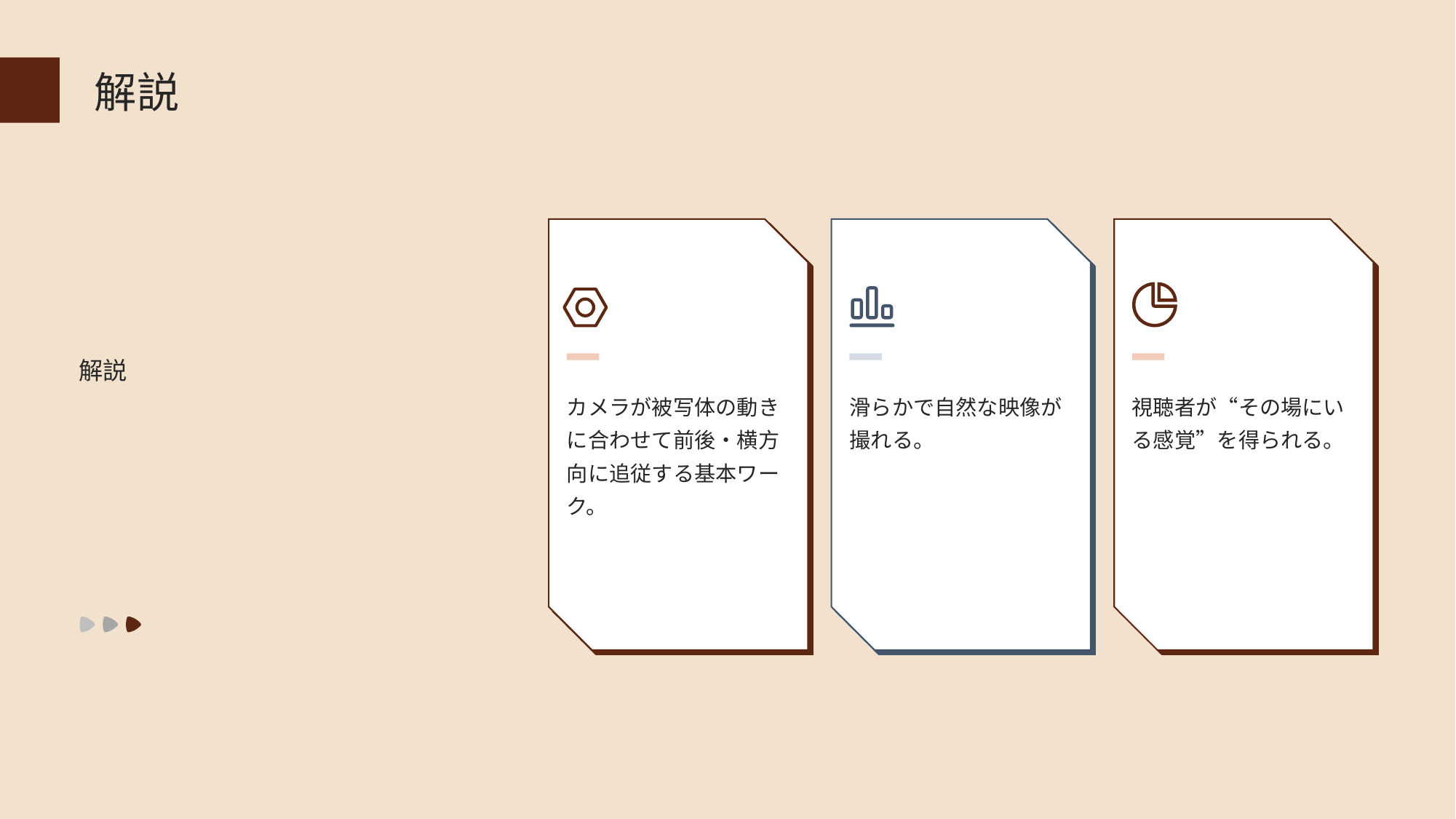

解説
解説

カメラが被写体の動きに合わせて前後・横方向に追従する基本ワーク。
滑らかで自然な映像が撮れる。
視聴者が“その場にいる感覚”を得られる。